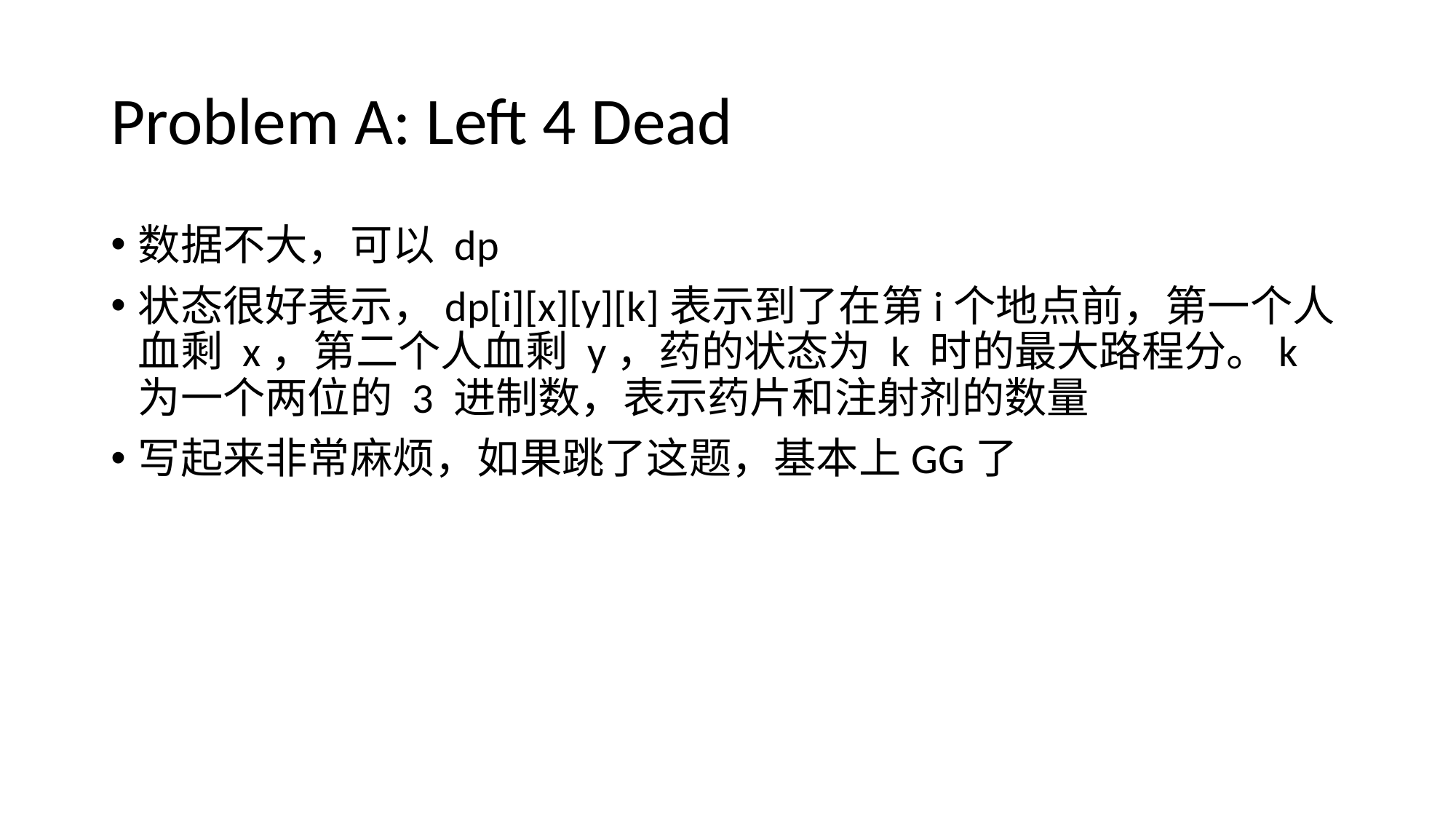

# Problem A: Left 4 Dead
数据不大，可以 dp
状态很好表示，dp[i][x][y][k]表示到了在第i个地点前，第一个人血剩 x，第二个人血剩 y，药的状态为 k 时的最大路程分。k 为一个两位的 3 进制数，表示药片和注射剂的数量
写起来非常麻烦，如果跳了这题，基本上GG了